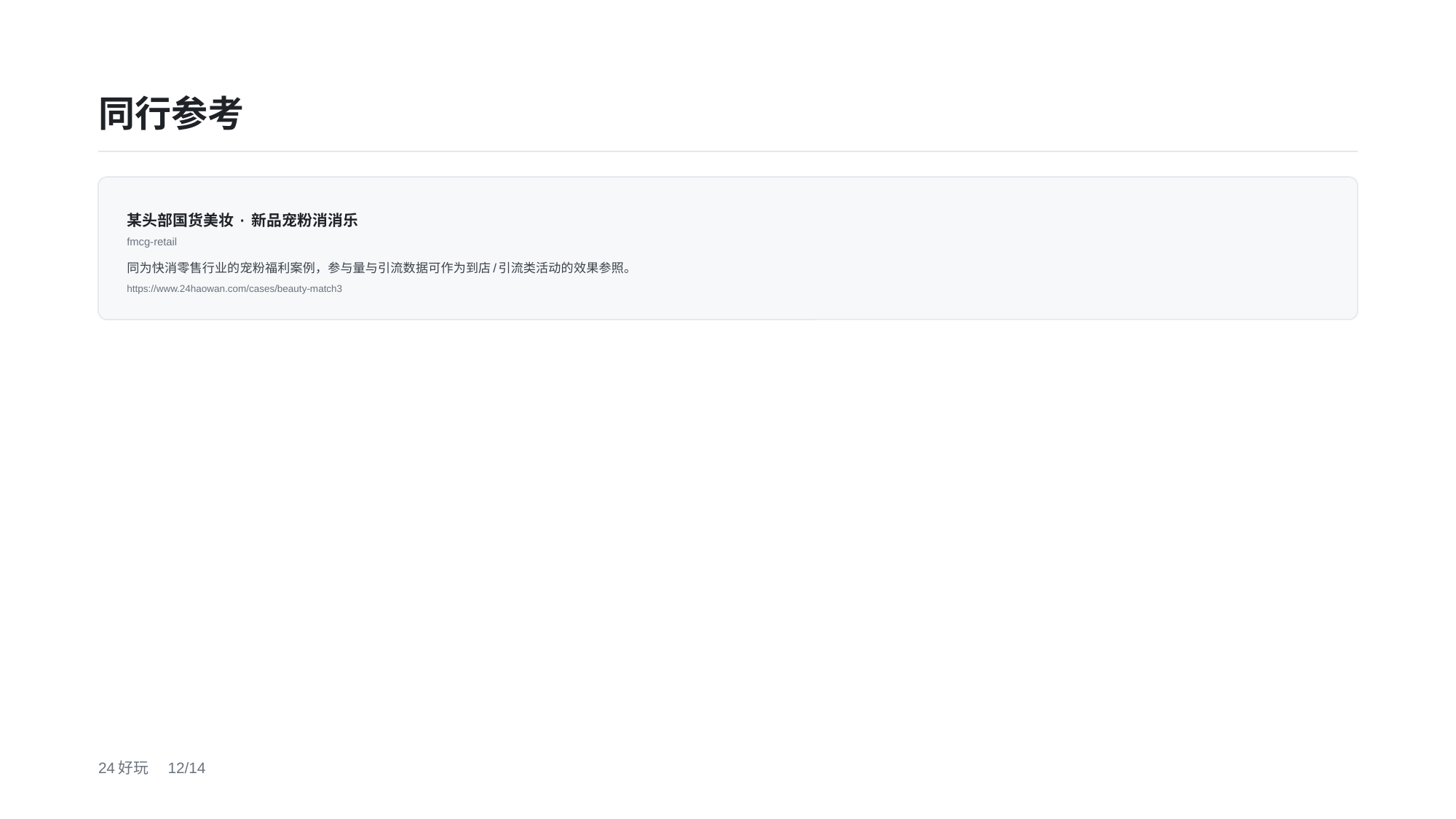

同行参考

某头部国货美妆 · 新品宠粉消消乐
fmcg-retail
同为快消零售行业的宠粉福利案例，参与量与引流数据可作为到店/引流类活动的效果参照。
https://www.24haowan.com/cases/beauty-match3
24好玩　12/14